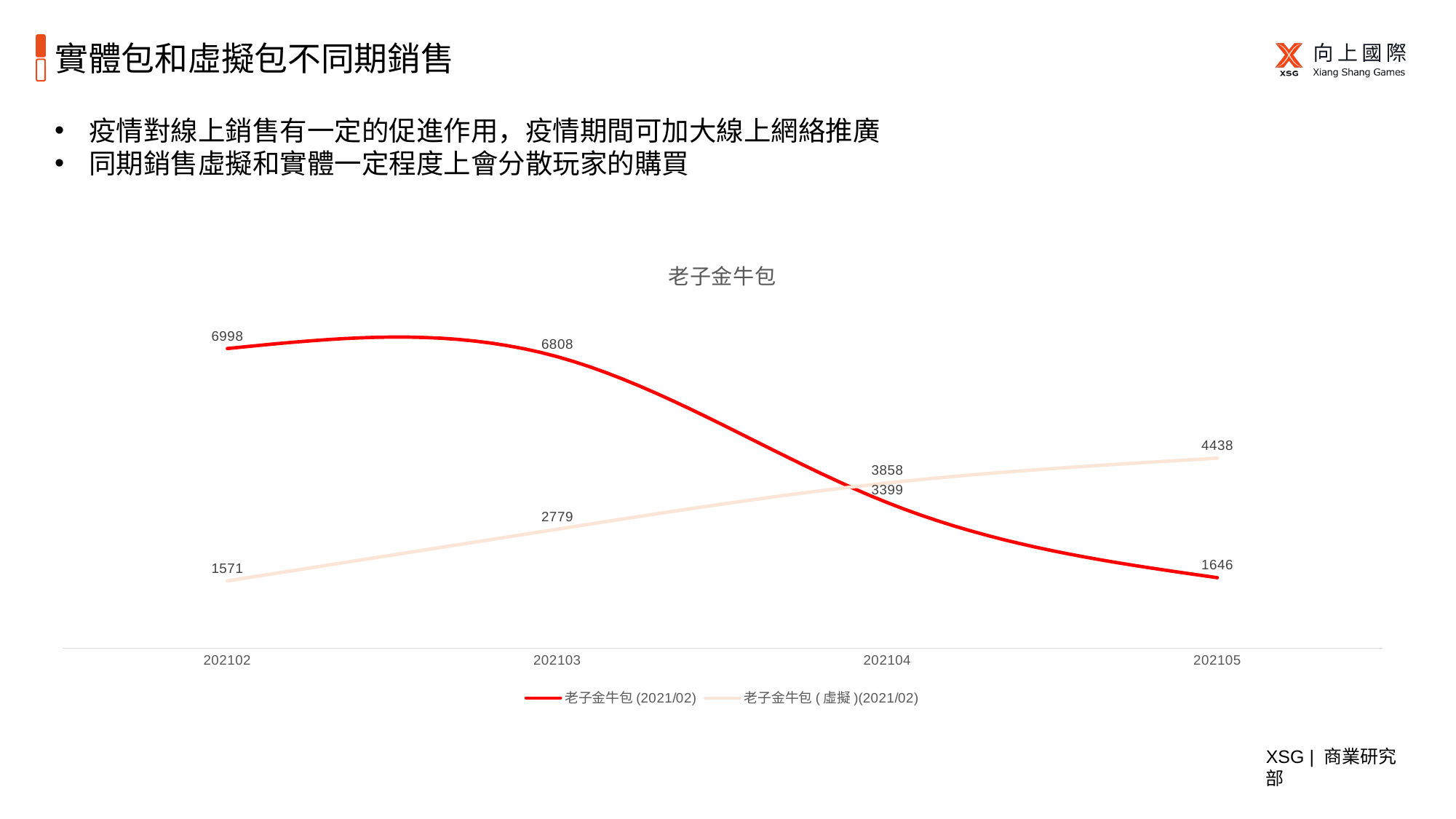

# 實體包和虛擬包不同期銷售
疫情對線上銷售有一定的促進作用，疫情期間可加大線上網絡推廣
同期銷售虛擬和實體一定程度上會分散玩家的購買

### Chart: 老子金牛包

| Category | 老子金牛包(2021/02) | 老子金牛包(虛擬)(2021/02) |
|---|---|---|
| 202102 | 6998.0 | 1571.0 |
| 202103 | 6808.0 | 2779.0 |
| 202104 | 3399.0 | 3858.0 |
| 202105 | 1646.0 | 4438.0 |